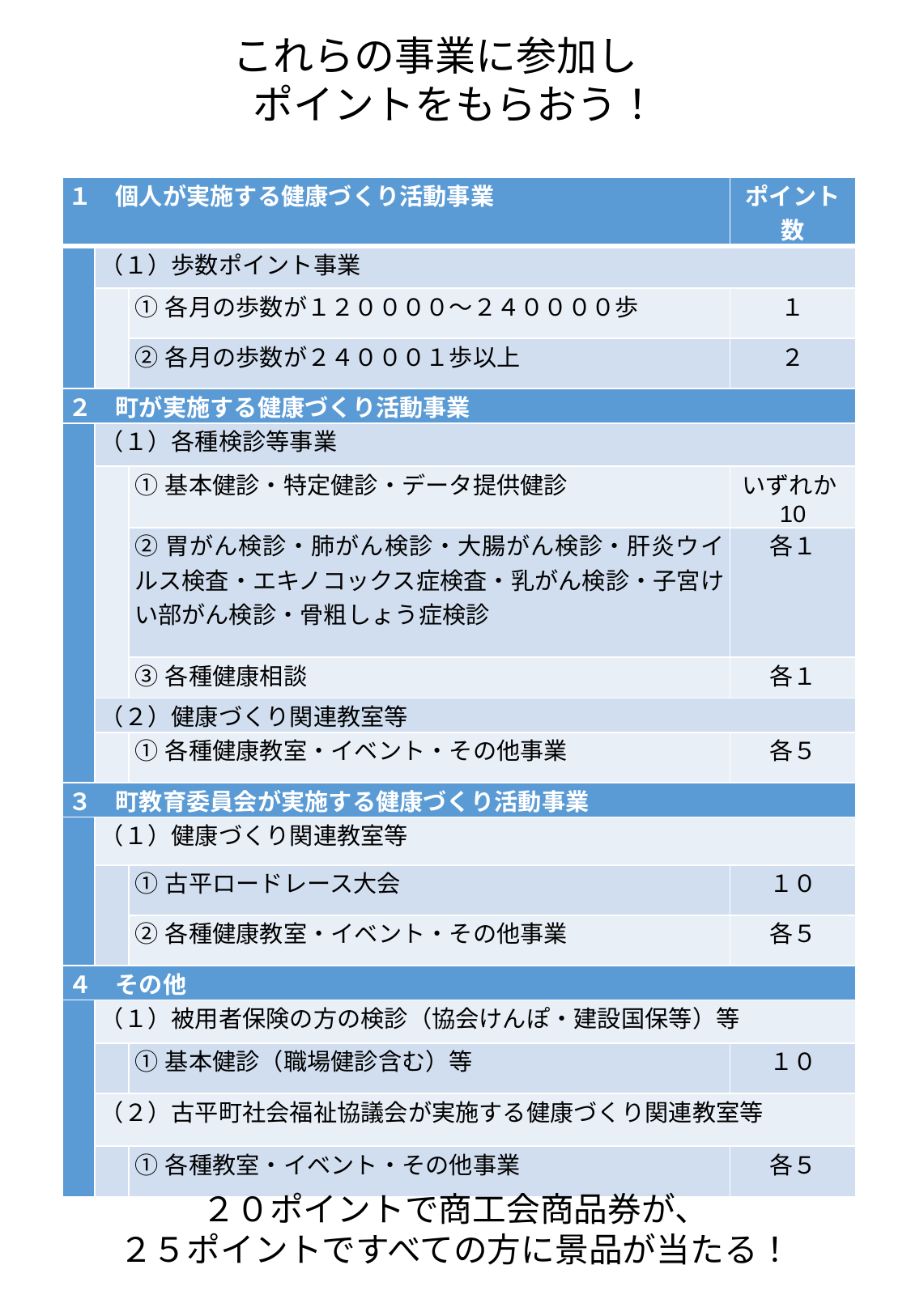

これらの事業に参加し
ポイントをもらおう！
| １　個人が実施する健康づくり活動事業 |  |  | ポイント数 |
| --- | --- | --- | --- |
|  | （１）歩数ポイント事業 |  |  |
|  |  | ①各月の歩数が１２００００～２４００００歩 | １ |
|  |  | ②各月の歩数が２４０００１歩以上 | ２ |
| ２　町が実施する健康づくり活動事業 |  |  |  |
|  | （１）各種検診等事業 |  |  |
|  |  | ①基本健診・特定健診・データ提供健診 | いずれか10 |
|  |  | ②胃がん検診・肺がん検診・大腸がん検診・肝炎ウイルス検査・エキノコックス症検査・乳がん検診・子宮けい部がん検診・骨粗しょう症検診 | 各１ |
|  |  | ③各種健康相談 | 各１ |
|  | （２）健康づくり関連教室等 |  |  |
|  |  | ①各種健康教室・イベント・その他事業 | 各５ |
| ３　町教育委員会が実施する健康づくり活動事業 |  |  |  |
|  | （１）健康づくり関連教室等 |  |  |
|  |  | ①古平ロードレース大会 | １０ |
|  |  | ②各種健康教室・イベント・その他事業 | 各５ |
| ４　その他 |  |  |  |
|  | （１）被用者保険の方の検診（協会けんぽ・建設国保等）等 |  |  |
|  |  | ①基本健診（職場健診含む）等 | １０ |
|  | （２）古平町社会福祉協議会が実施する健康づくり関連教室等 |  |  |
|  |  | ①各種教室・イベント・その他事業 | 各５ |
２０ポイントで商工会商品券が、
２５ポイントですべての方に景品が当たる！